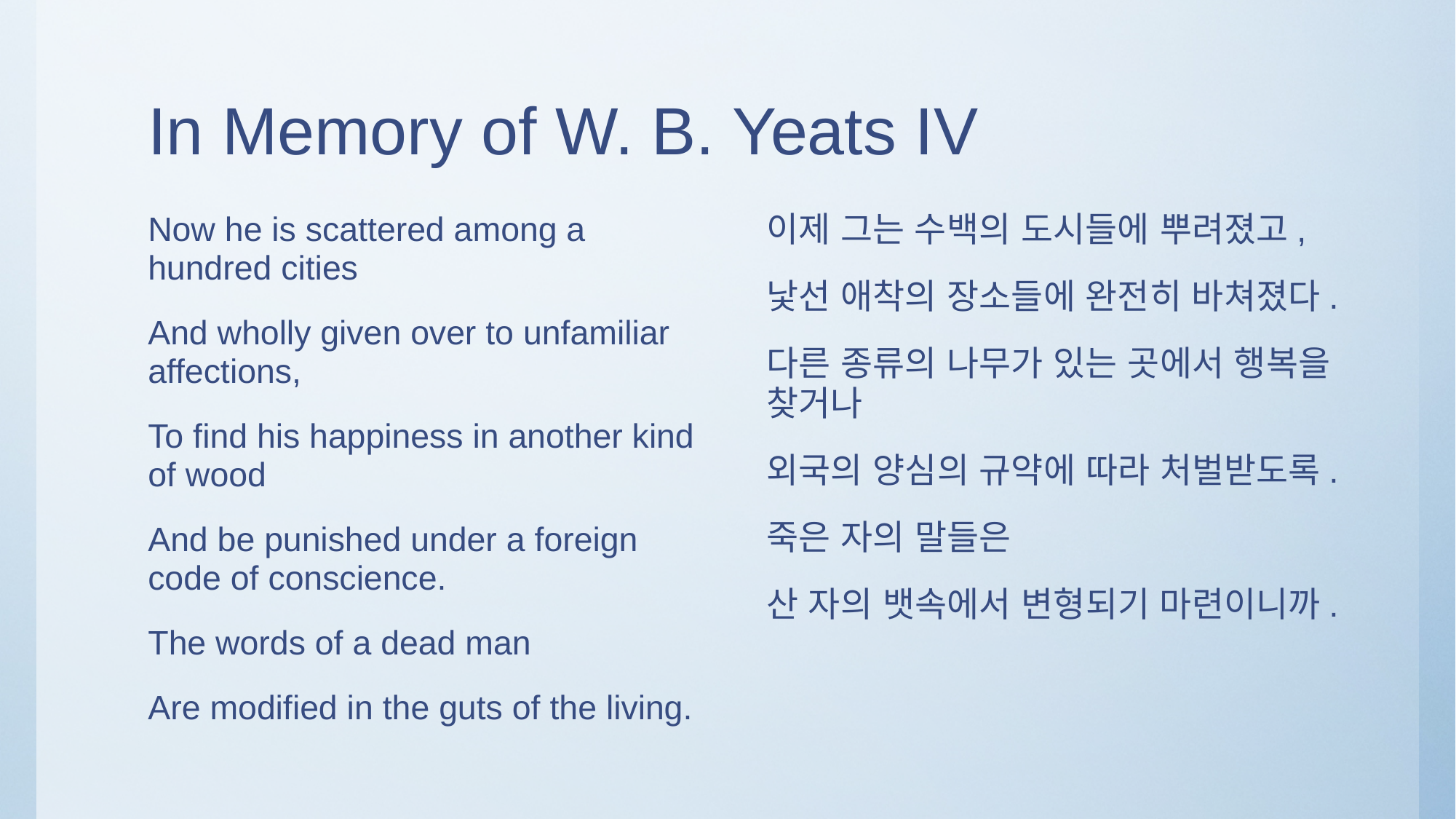

# In Memory of W. B. Yeats IV
Now he is scattered among a hundred cities
And wholly given over to unfamiliar affections,
To find his happiness in another kind of wood
And be punished under a foreign code of conscience.
The words of a dead man
Are modified in the guts of the living.
이제 그는 수백의 도시들에 뿌려졌고,
낯선 애착의 장소들에 완전히 바쳐졌다.
다른 종류의 나무가 있는 곳에서 행복을 찾거나
외국의 양심의 규약에 따라 처벌받도록.
죽은 자의 말들은
산 자의 뱃속에서 변형되기 마련이니까.